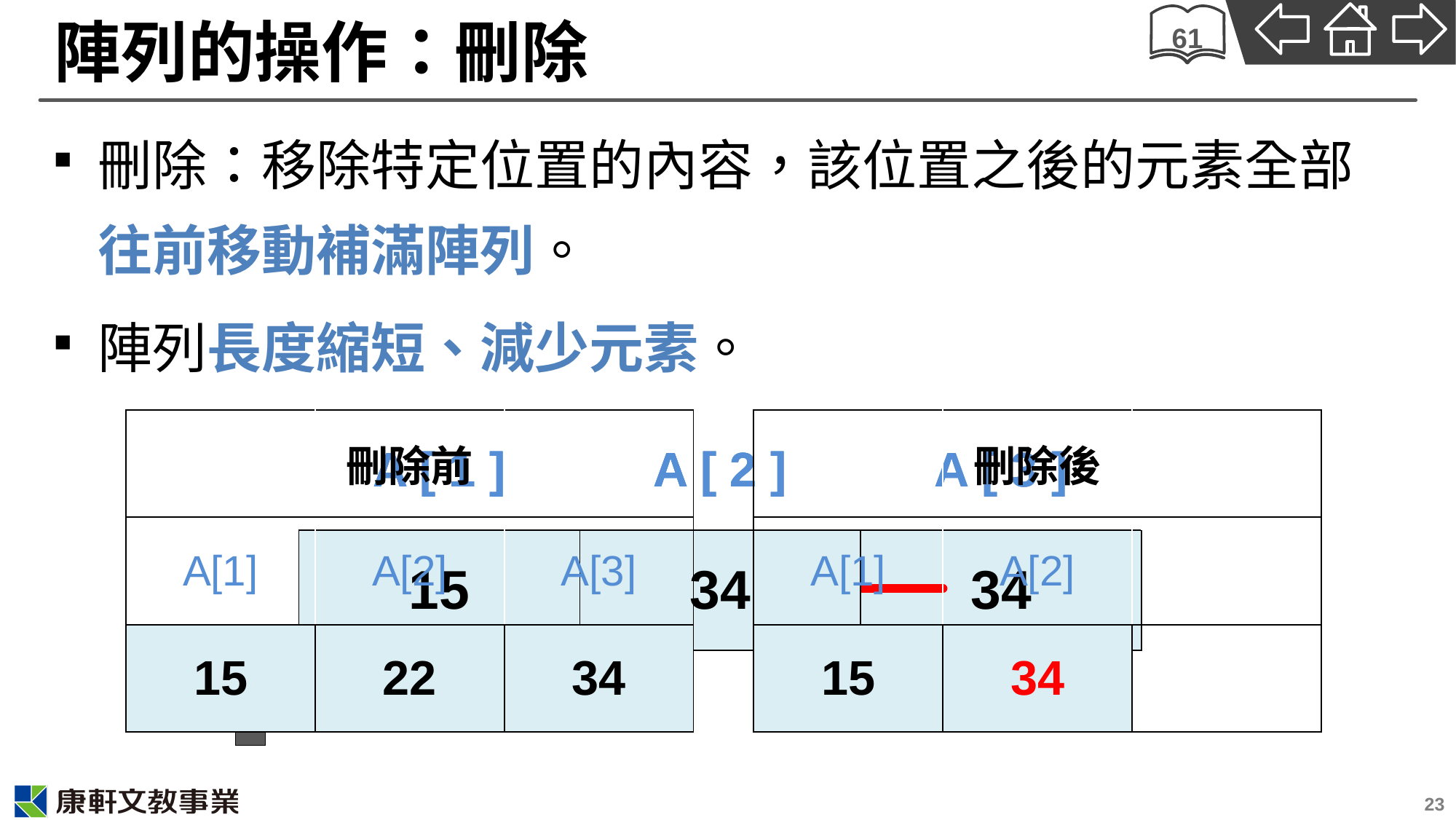

# 陣列的操作：刪除
61

刪除：移除特定位置的內容，該位置之後的元素全部往前移動補滿陣列。
陣列長度縮短、減少元素。

|  | 刪除前 |  |
| --- | --- | --- |
| A[1] | A[2] | A[3] |
| 15 | 22 | 34 |
| A [ 1 ] | A [ 2 ] | A [ 3 ] |
| --- | --- | --- |
| 15 | 22 | 34 |
| A [ 1 ] | A [ 2 ] | A [ 3 ] |
| --- | --- | --- |
| 15 |  | 34 |
| A [ 1 ] | A [ 2 ] |  |
| --- | --- | --- |
| 15 | 34 |  |
|  | 刪除後 |  |
| --- | --- | --- |
| A[1] | A[2] |  |
| 15 | 34 |  |
X

23